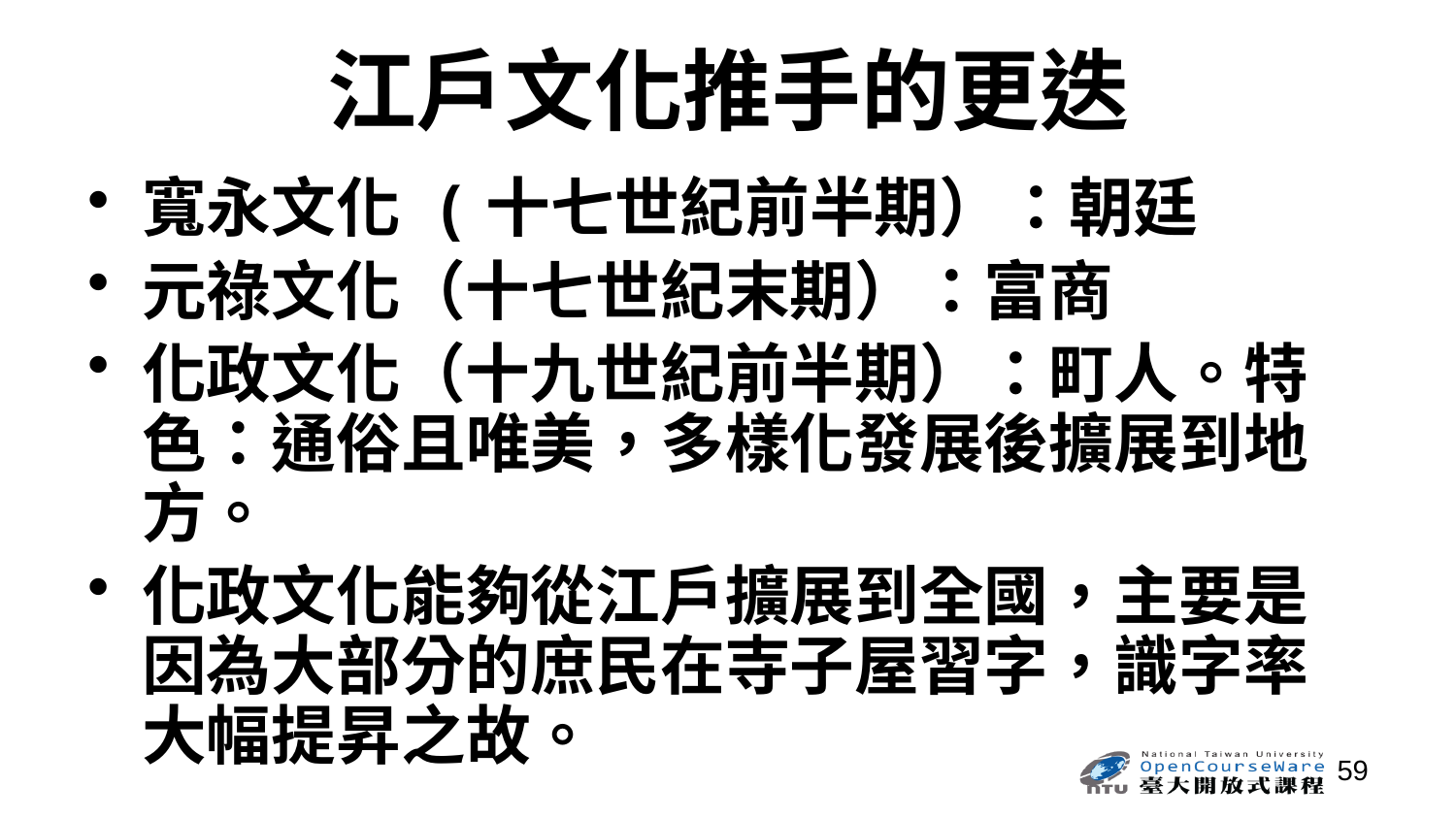

# 江戶文化推手的更迭
寬永文化 (十七世紀前半期）：朝廷
元祿文化（十七世紀末期）：富商
化政文化（十九世紀前半期）：町人。特色：通俗且唯美，多樣化發展後擴展到地方。
化政文化能夠從江戶擴展到全國，主要是因為大部分的庶民在寺子屋習字，識字率大幅提昇之故。
59